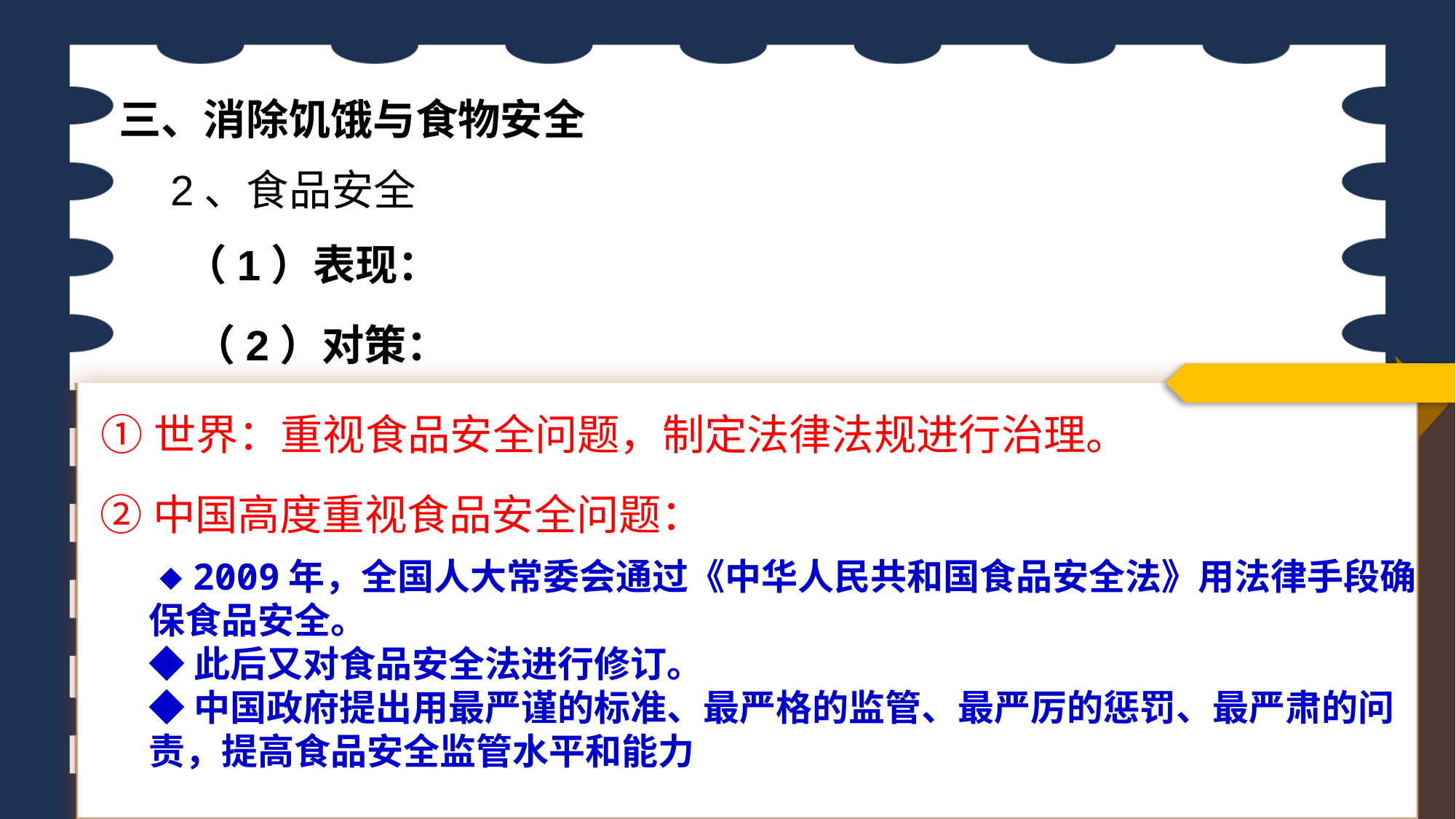

三、消除饥饿与食物安全
2、食品安全
（1）表现：
（2）对策：

①世界：重视食品安全问题，制定法律法规进行治理。
②中国高度重视食品安全问题：
◆2009年，全国人大常委会通过《中华人民共和国食品安全法》用法律手段确保食品安全。
◆此后又对食品安全法进行修订。
◆中国政府提出用最严谨的标准、最严格的监管、最严厉的惩罚、最严肃的问责，提高食品安全监管水平和能力